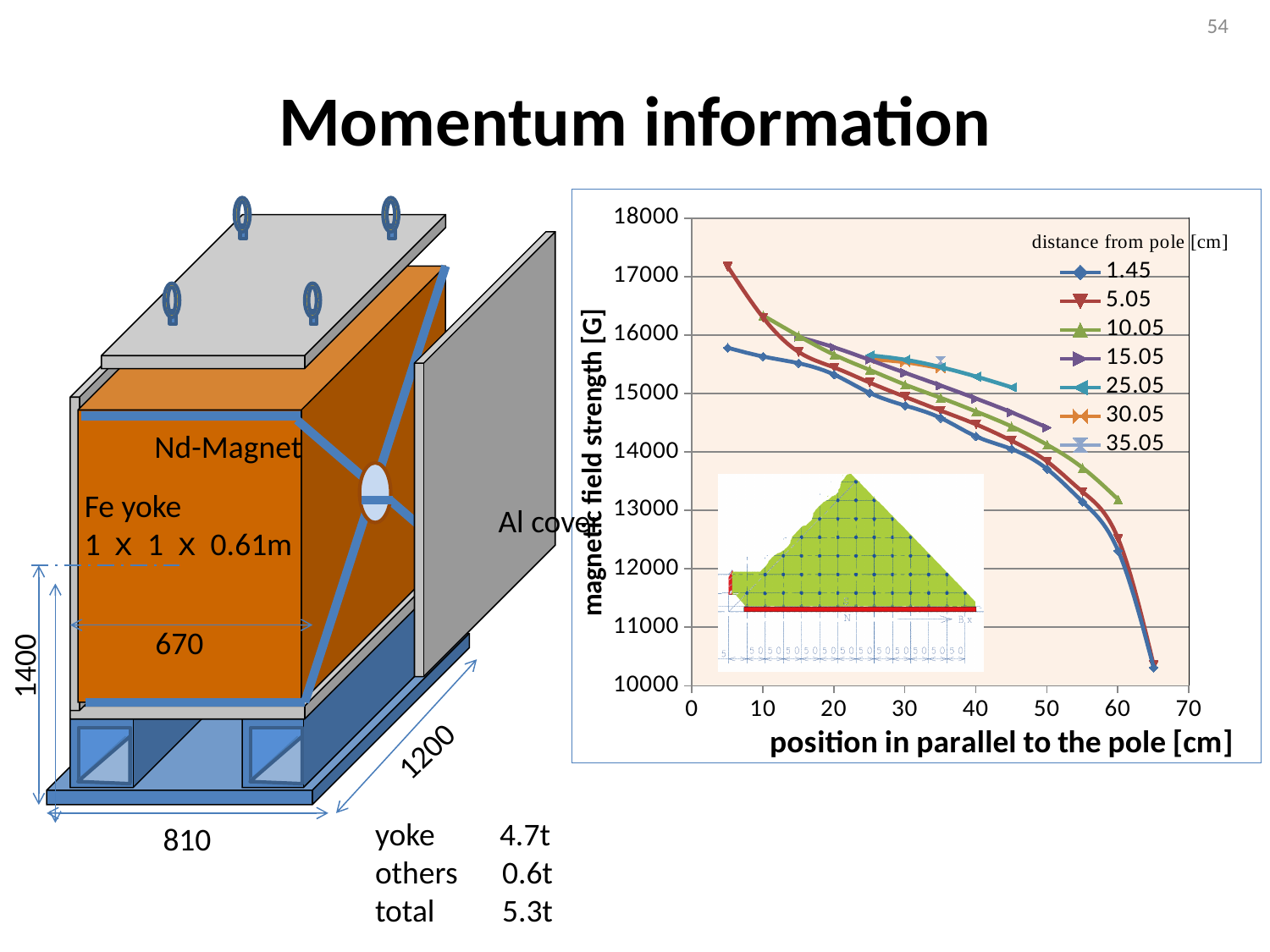

54
# Momentum information

### Chart

| Category | 1.45 | 5.05 | 10.05 | 15.05 | 25.05 | 30.05 | 35.05 |
|---|---|---|---|---|---|---|---|

　　　　　　　　Al cover

鉄ヨーク
１ｘ１ｘ0.6m
Nd-Magnet

Fe yoke
1ｘ1ｘ0.61m

670

1400
1200

yoke         4.7t
others	0.6t
total       	5.3t
810